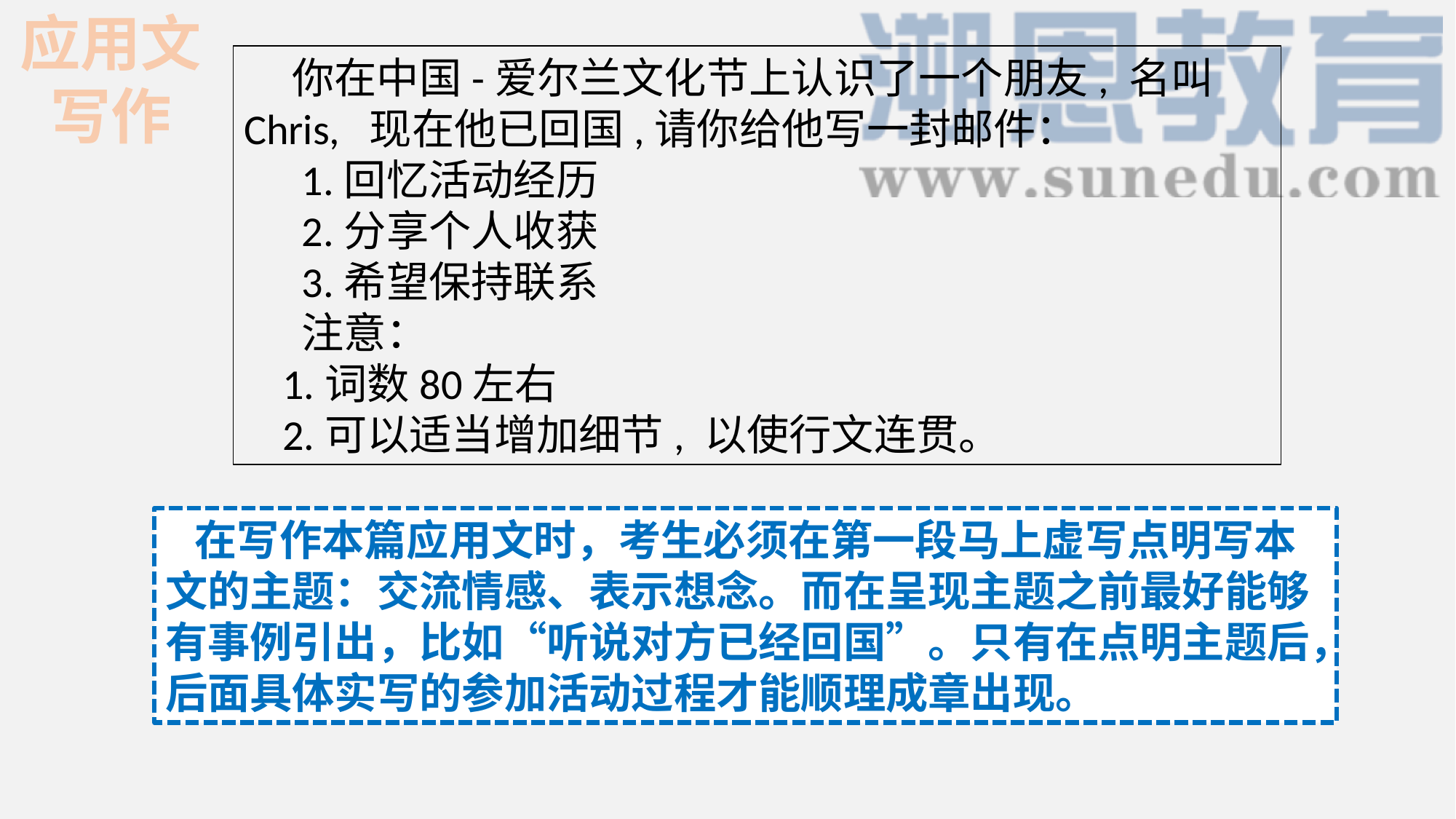

应用文写作
    你在中国-爱尔兰文化节上认识了一个朋友, 名叫Chris,  现在他已回国,请你给他写一封邮件：
      1.回忆活动经历
      2.分享个人收获
      3.希望保持联系
     注意：
    1.词数80左右
    2.可以适当增加细节, 以使行文连贯。
  在写作本篇应用文时，考生必须在第一段马上虚写点明写本文的主题：交流情感、表示想念。而在呈现主题之前最好能够有事例引出，比如“听说对方已经回国”。只有在点明主题后，后面具体实写的参加活动过程才能顺理成章出现。